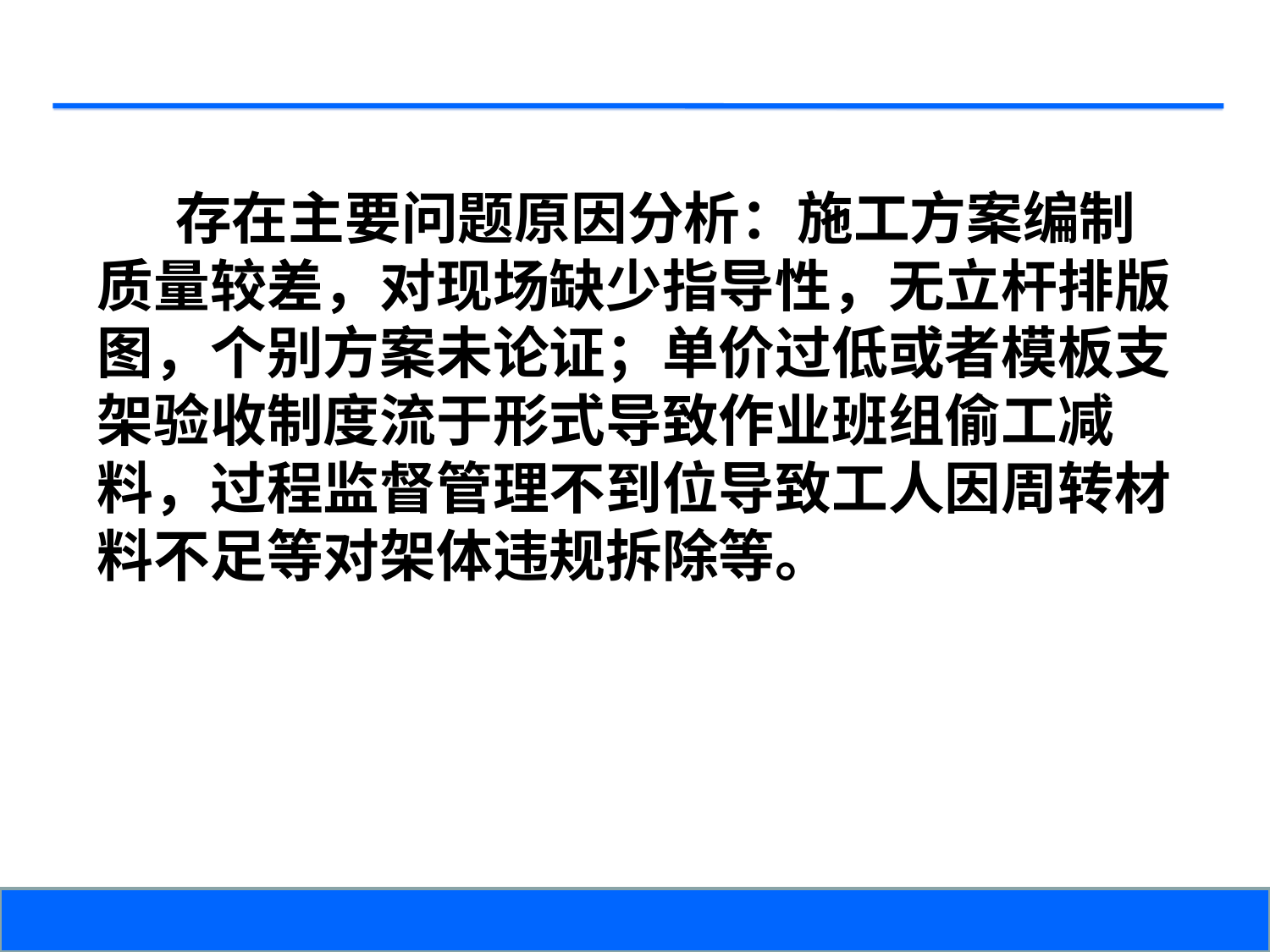

存在主要问题原因分析：施工方案编制质量较差，对现场缺少指导性，无立杆排版图，个别方案未论证；单价过低或者模板支架验收制度流于形式导致作业班组偷工减料，过程监督管理不到位导致工人因周转材料不足等对架体违规拆除等。